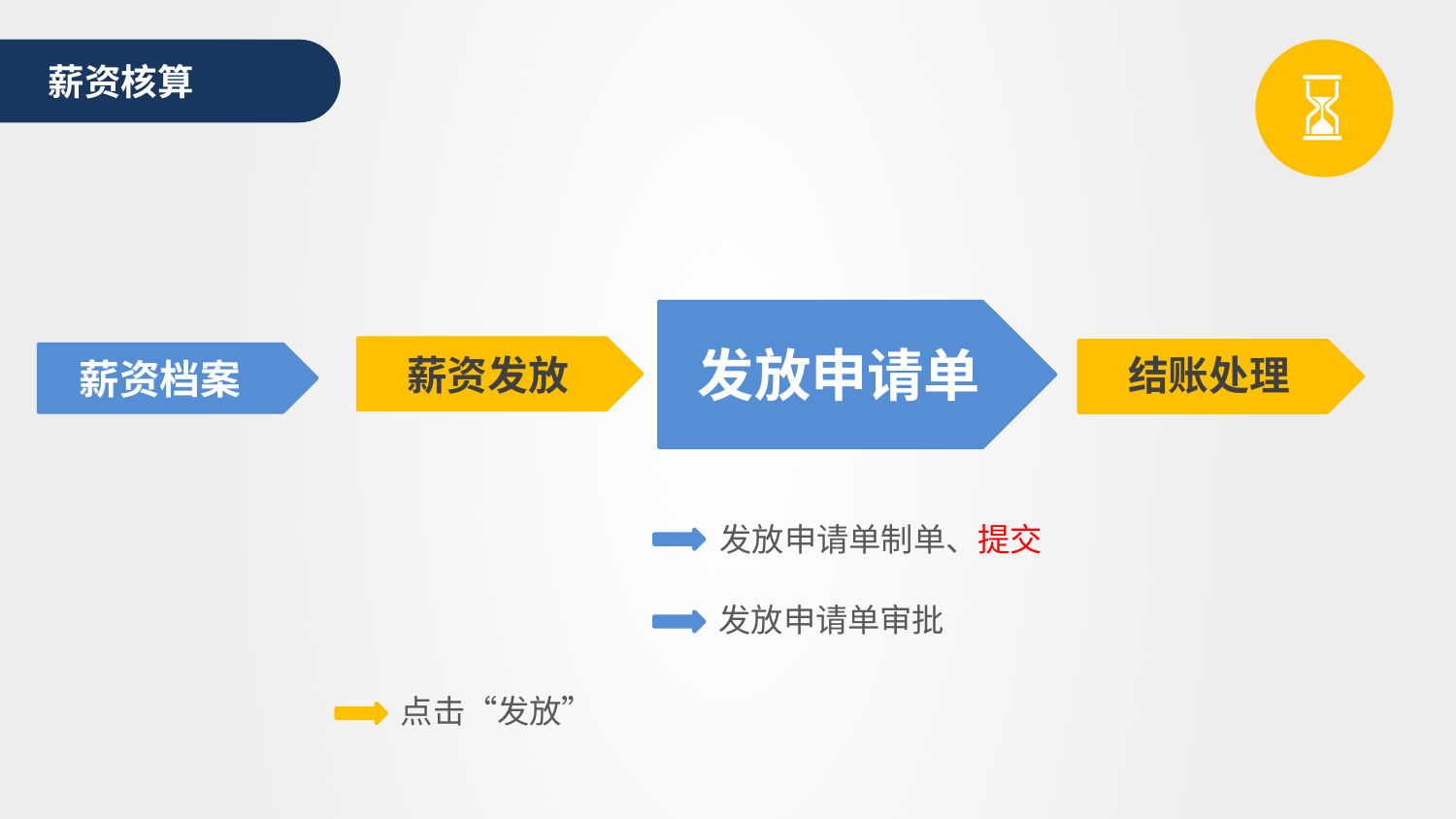

薪资核算

发放申请单

薪资发放
结账处理
薪资档案
发放申请单制单、提交

发放申请单审批

点击“发放”